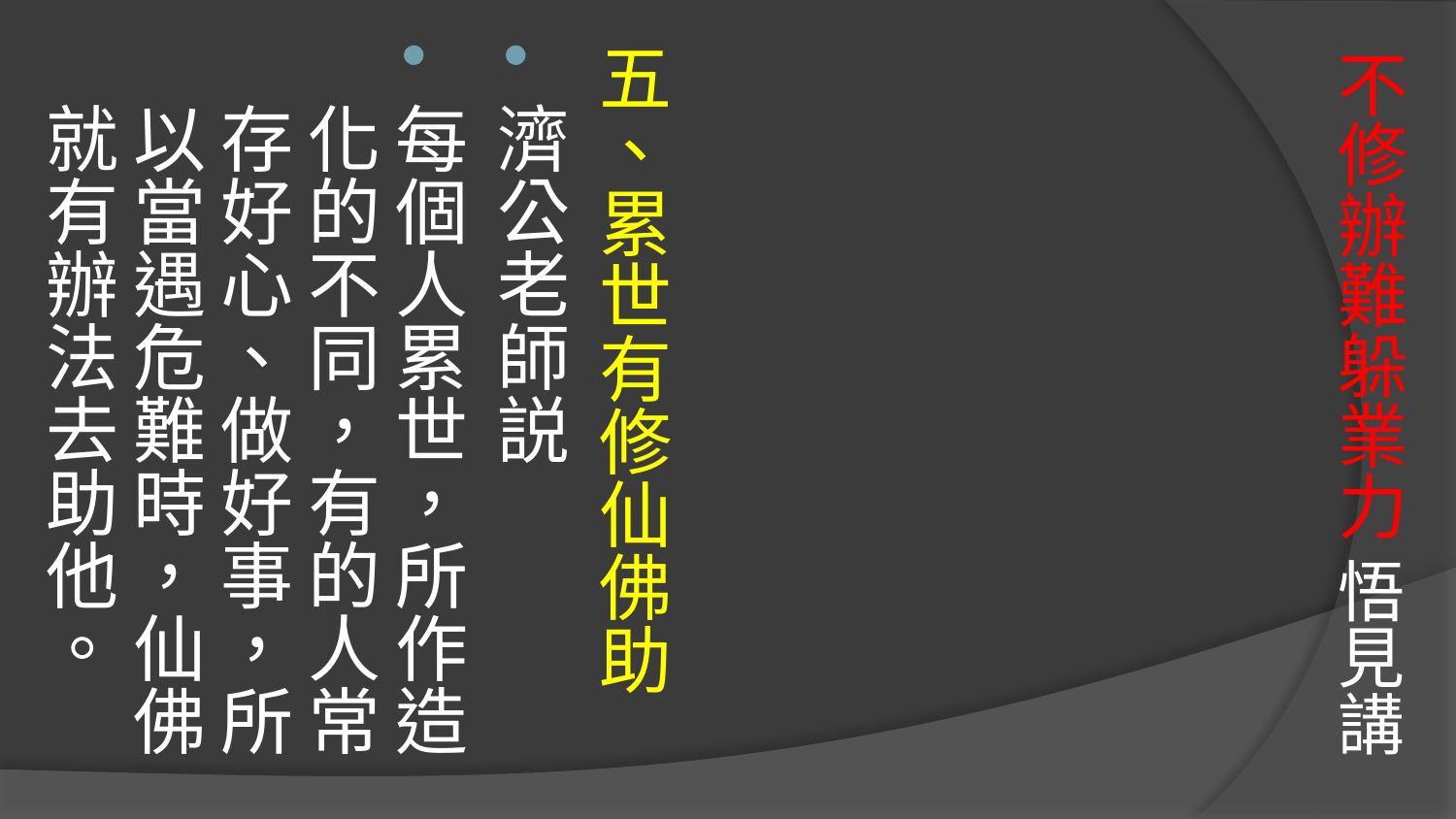

# 不修辦難躲業力 悟見講
五、累世有修仙佛助
濟公老師説
每個人累世，所作造化的不同，有的人常存好心、做好事，所以當遇危難時，仙佛就有辦法去助他。